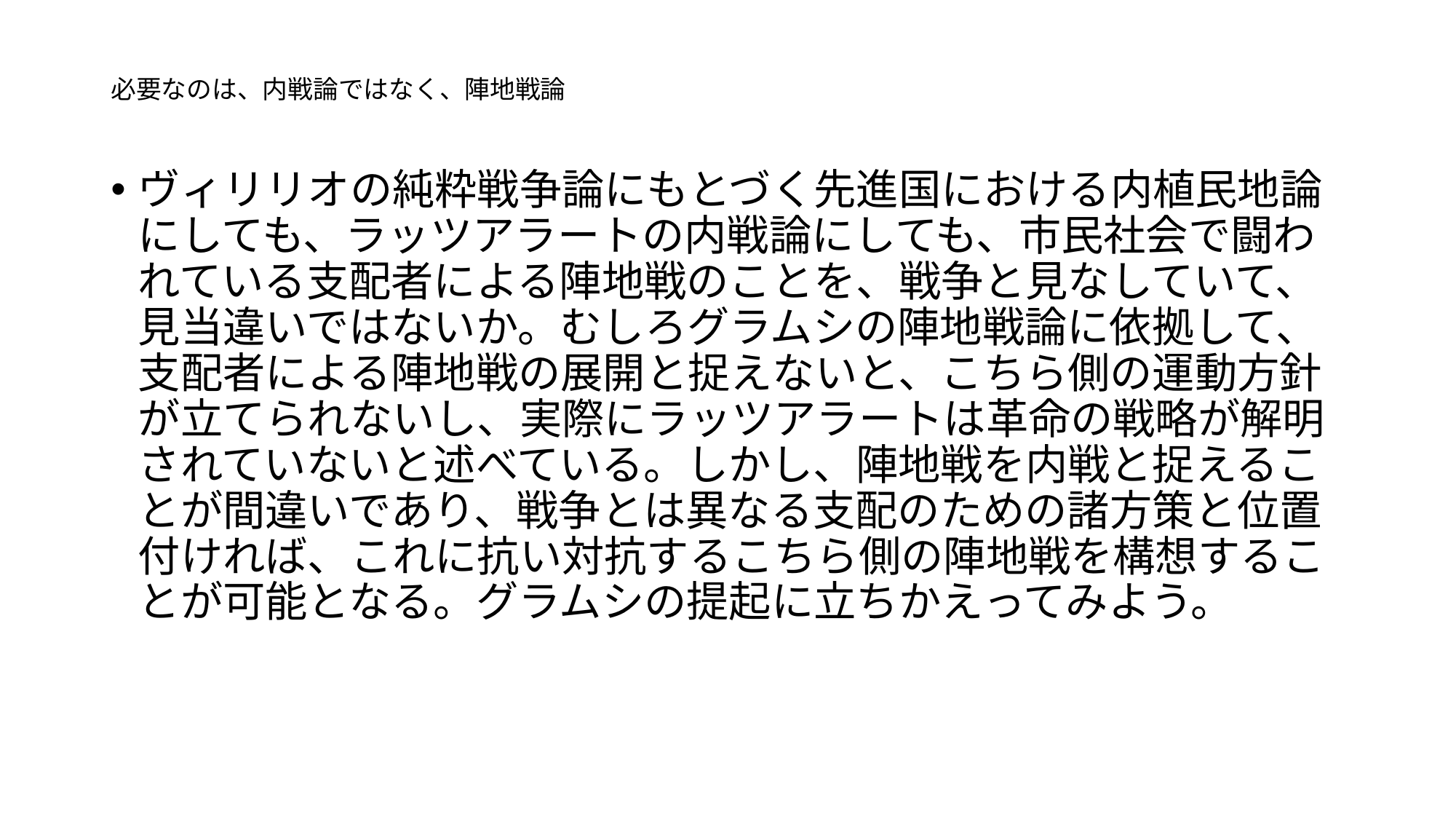

# 必要なのは、内戦論ではなく、陣地戦論
ヴィリリオの純粋戦争論にもとづく先進国における内植民地論にしても、ラッツアラートの内戦論にしても、市民社会で闘われている支配者による陣地戦のことを、戦争と見なしていて、見当違いではないか。むしろグラムシの陣地戦論に依拠して、支配者による陣地戦の展開と捉えないと、こちら側の運動方針が立てられないし、実際にラッツアラートは革命の戦略が解明されていないと述べている。しかし、陣地戦を内戦と捉えることが間違いであり、戦争とは異なる支配のための諸方策と位置付ければ、これに抗い対抗するこちら側の陣地戦を構想することが可能となる。グラムシの提起に立ちかえってみよう。